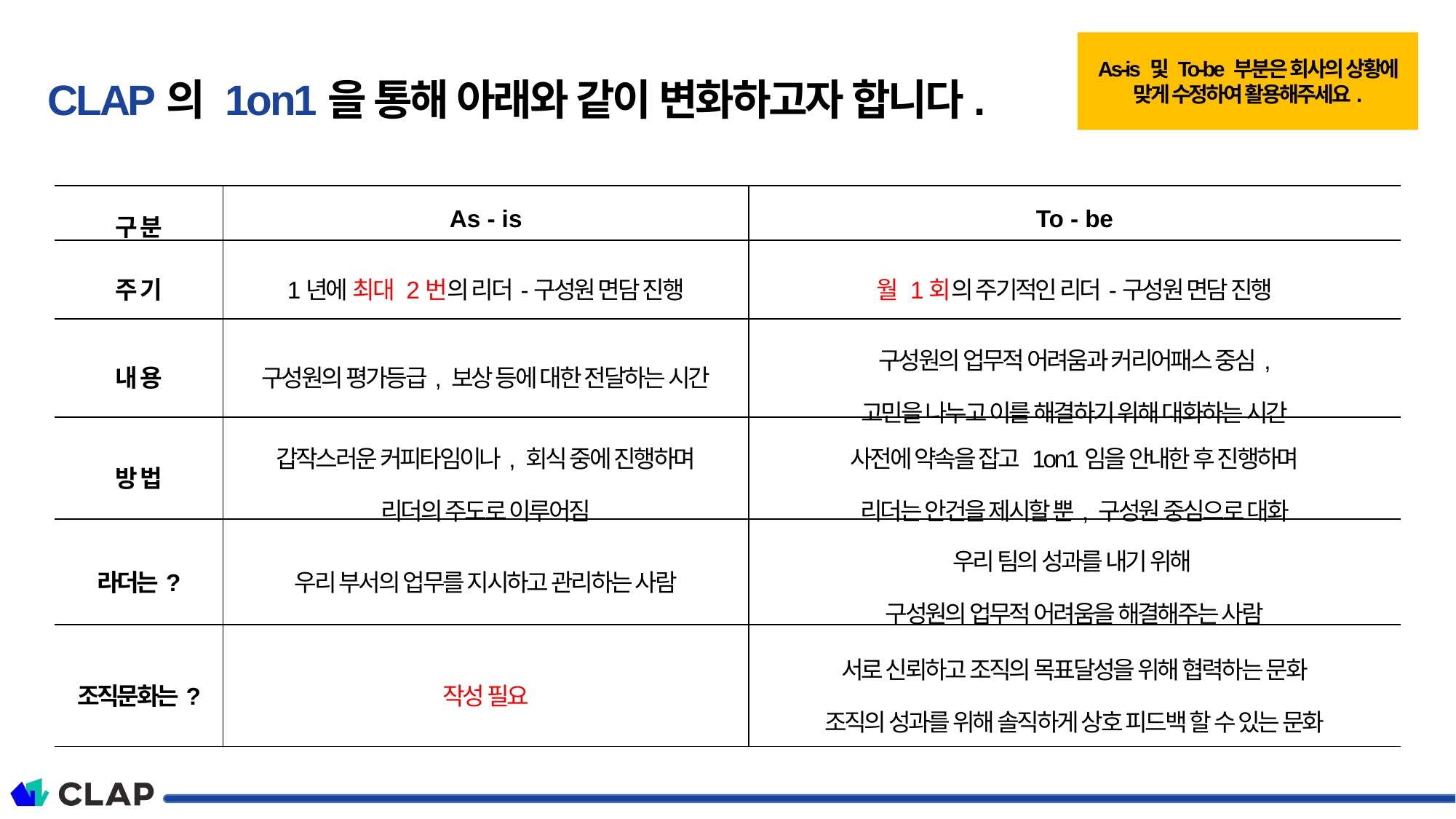

As-is 및 To-be 부분은 회사의 상황에 맞게 수정하여 활용해주세요.
CLAP의 1on1을 통해 아래와 같이 변화하고자 합니다.
| 구 분 | As - is | To - be |
| --- | --- | --- |
| 주 기 | 1년에 최대 2번의 리더-구성원 면담 진행 | 월 1회의 주기적인 리더-구성원 면담 진행 |
| 내 용 | 구성원의 평가등급, 보상 등에 대한 전달하는 시간 | 구성원의 업무적 어려움과 커리어패스 중심, 고민을 나누고 이를 해결하기 위해 대화하는 시간 |
| 방 법 | 갑작스러운 커피타임이나, 회식 중에 진행하며 리더의 주도로 이루어짐 | 사전에 약속을 잡고 1on1임을 안내한 후 진행하며 리더는 안건을 제시할 뿐, 구성원 중심으로 대화 |
| 라더는? | 우리 부서의 업무를 지시하고 관리하는 사람 | 우리 팀의 성과를 내기 위해 구성원의 업무적 어려움을 해결해주는 사람 |
| 조직문화는? | 작성 필요 | 서로 신뢰하고 조직의 목표달성을 위해 협력하는 문화 조직의 성과를 위해 솔직하게 상호 피드백 할 수 있는 문화 |